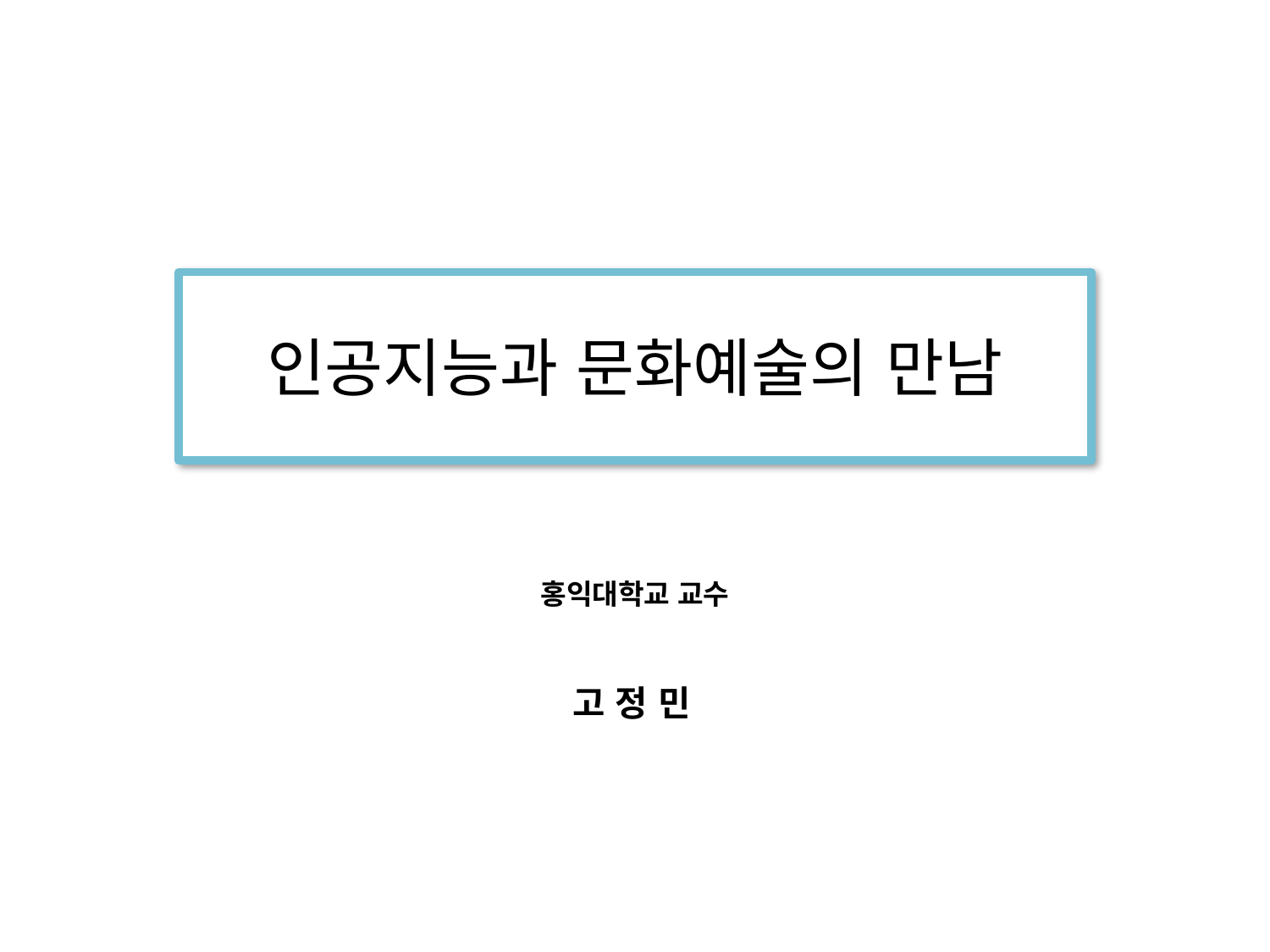

인공지능과 문화예술의 만남
홍익대학교 교수

고 정 민